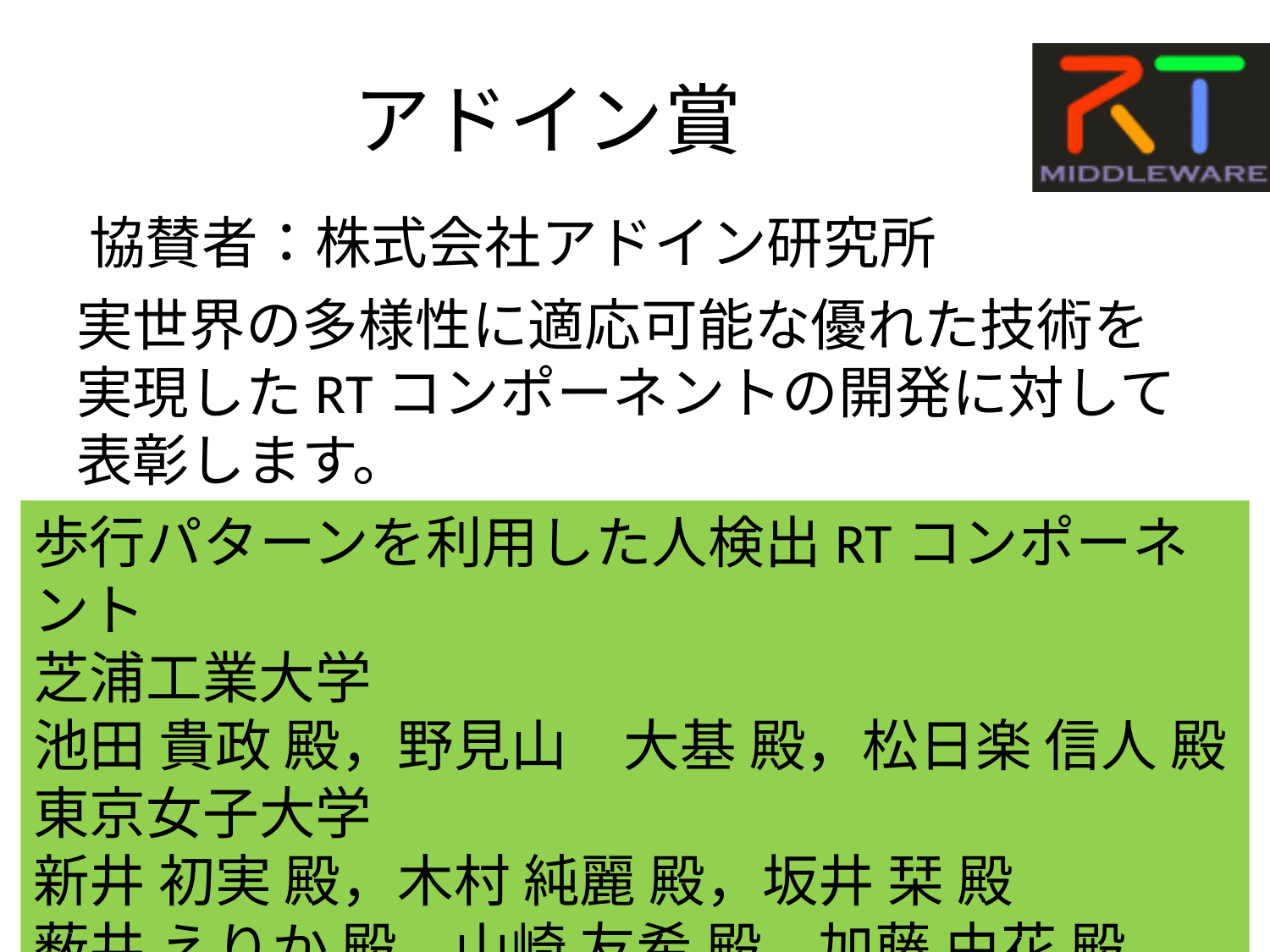

# アドイン賞
協賛者：株式会社アドイン研究所
実世界の多様性に適応可能な優れた技術を実現したRTコンポーネントの開発に対して表彰します。
歩行パターンを利用した人検出RTコンポーネント
芝浦工業大学
池田 貴政 殿，野見山　大基 殿，松日楽 信人 殿
東京女子大学
新井 初実 殿，木村 純麗 殿，坂井 栞 殿
薮井 えりか 殿，山崎 友希 殿，加藤 由花 殿（仮）